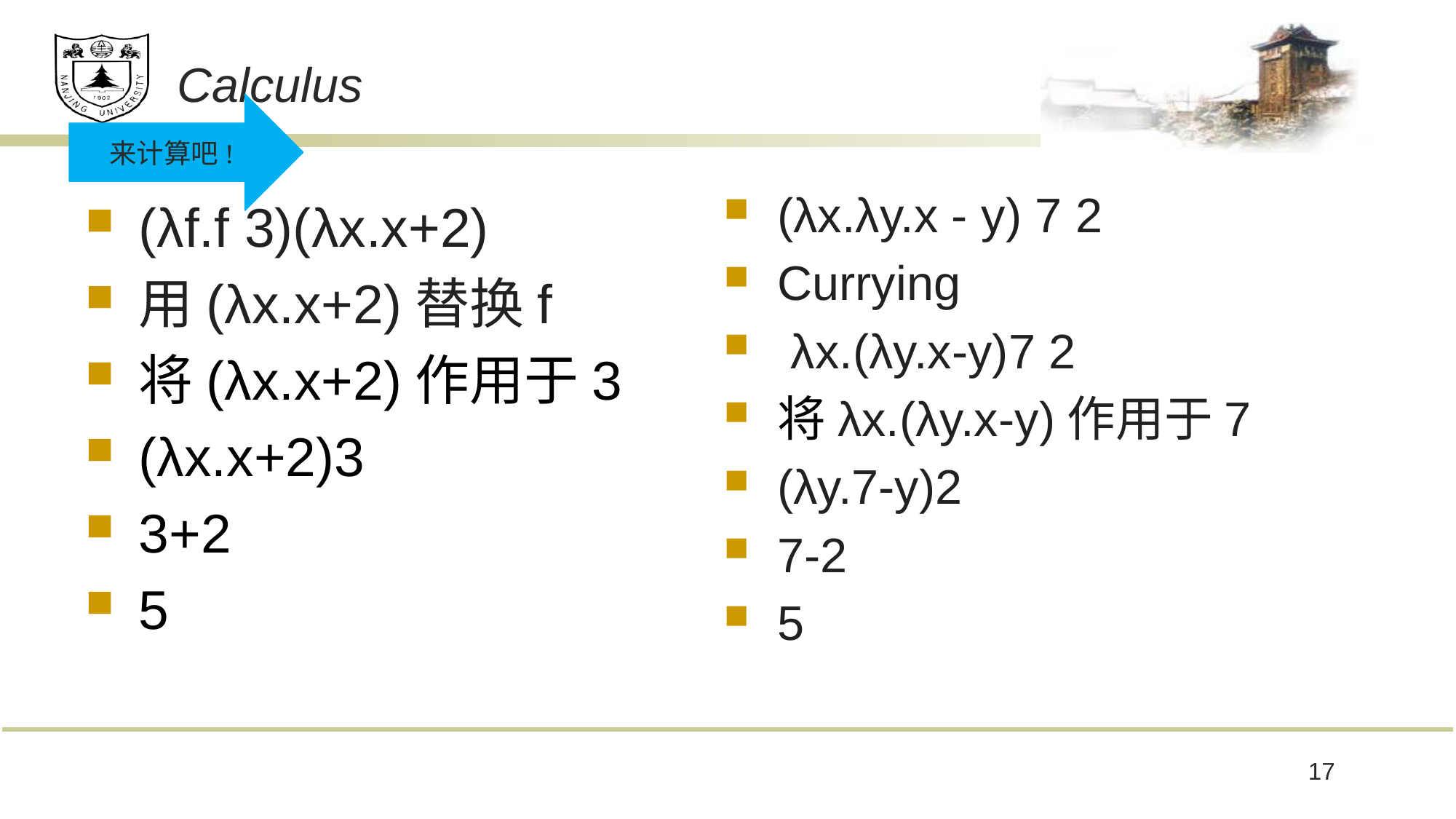

# Calculus
来计算吧!
(λx.λy.x - y) 7 2
Currying
 λx.(λy.x-y)7 2
将λx.(λy.x-y)作用于7
(λy.7-y)2
7-2
5

(λf.f 3)(λx.x+2)
用(λx.x+2)替换f
将(λx.x+2)作用于3
(λx.x+2)3
3+2
5

17